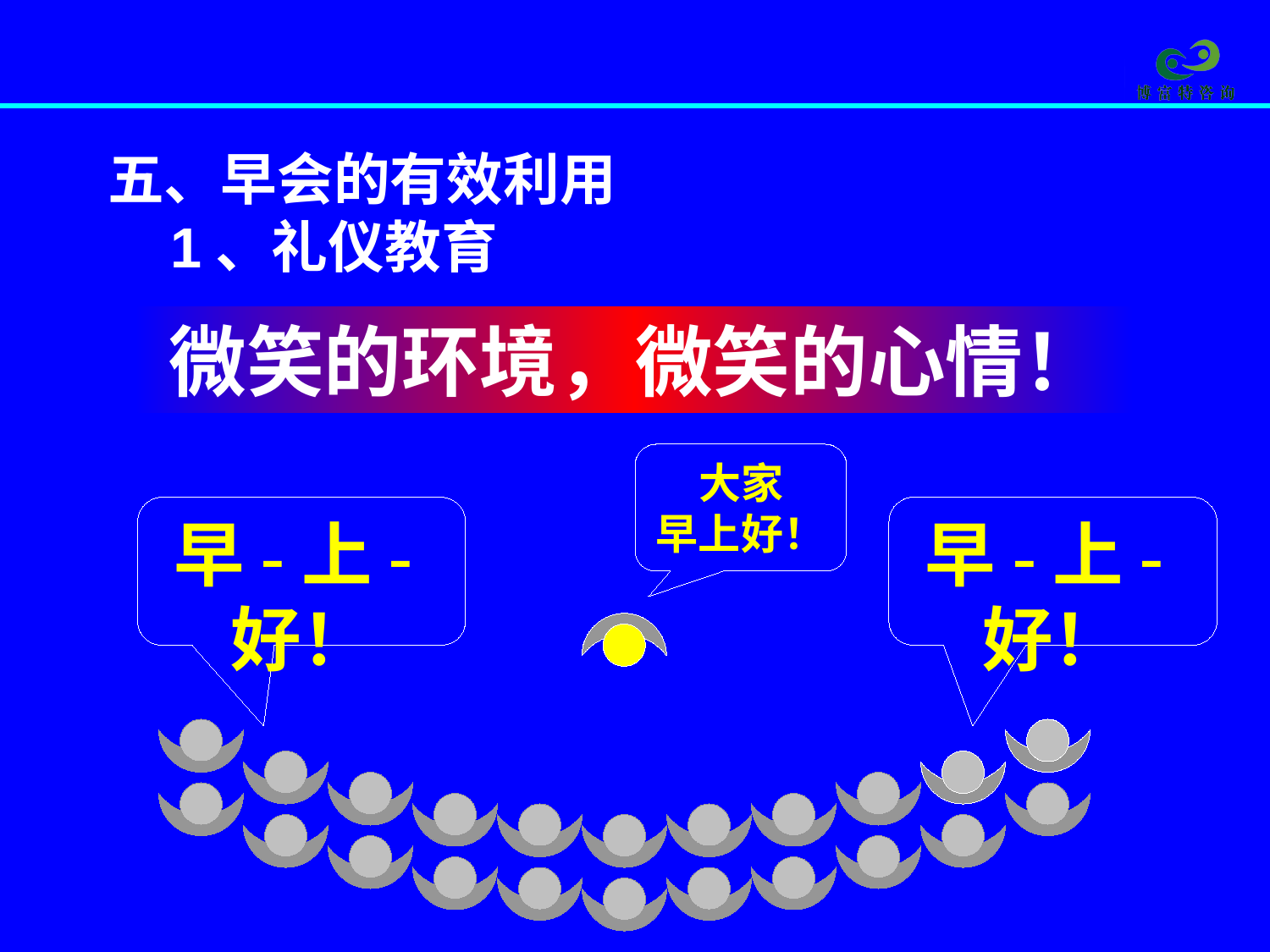

五、早会的有效利用
    1、礼仪教育
微笑的环境，微笑的心情！
大家
早上好！
早-上-好！
早-上-好！

#